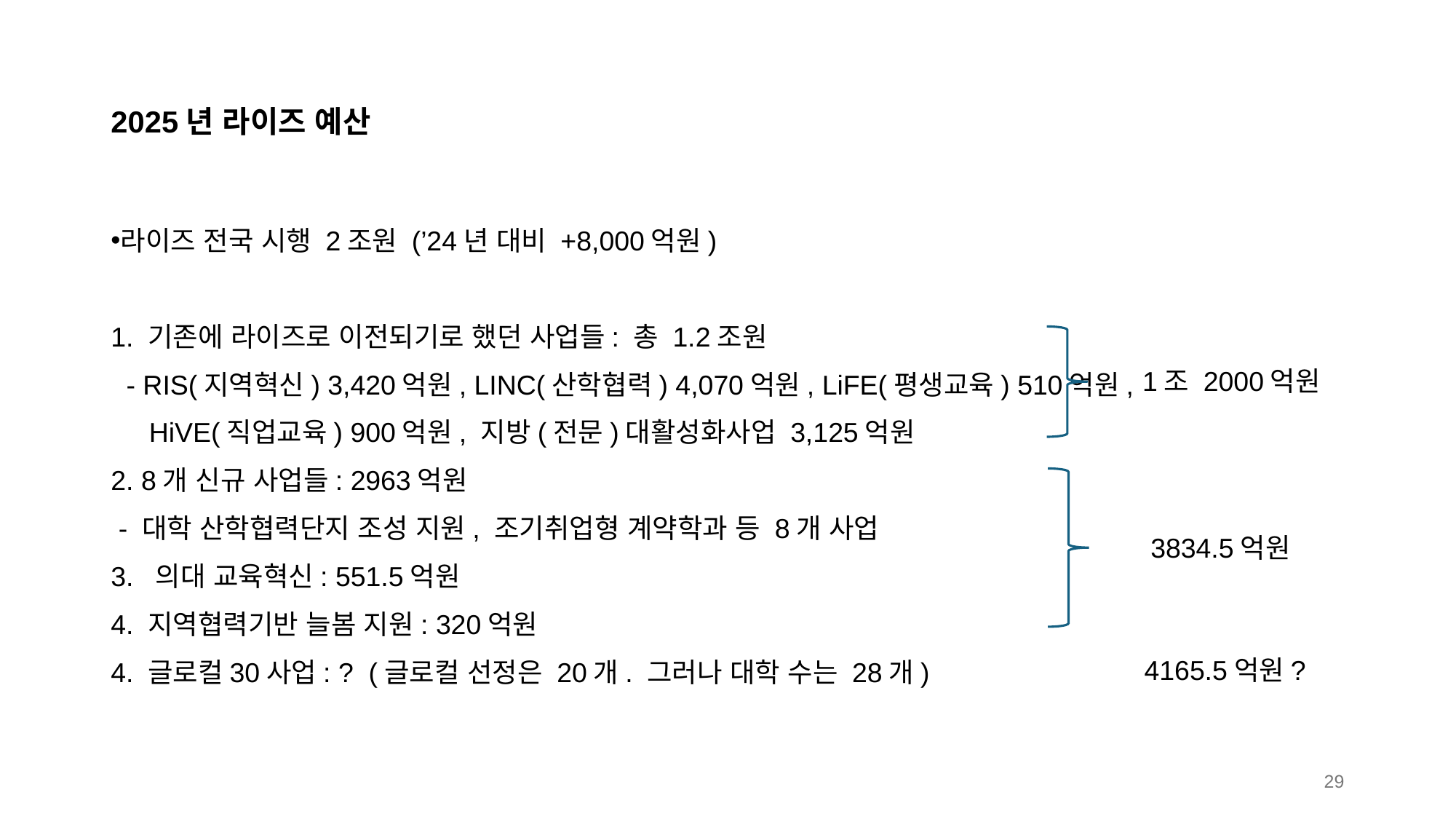

# 2025년 라이즈 예산
라이즈 전국 시행 2조원 (’24년 대비 +8,000억원)

1. 기존에 라이즈로 이전되기로 했던 사업들: 총 1.2조원
  - RIS(지역혁신) 3,420억원, LINC(산학협력) 4,070억원, LiFE(평생교육) 510억원,
     HiVE(직업교육) 900억원, 지방(전문)대활성화사업 3,125억원
2. 8개 신규 사업들: 2963억원
 - 대학 산학협력단지 조성 지원, 조기취업형 계약학과 등 8개 사업
3.  의대 교육혁신: 551.5억원
4. 지역협력기반 늘봄 지원: 320억원
4. 글로컬30사업: ?  (글로컬 선정은 20개. 그러나 대학 수는 28개)

1조 2000억원

3834.5억원
4165.5억원?
29